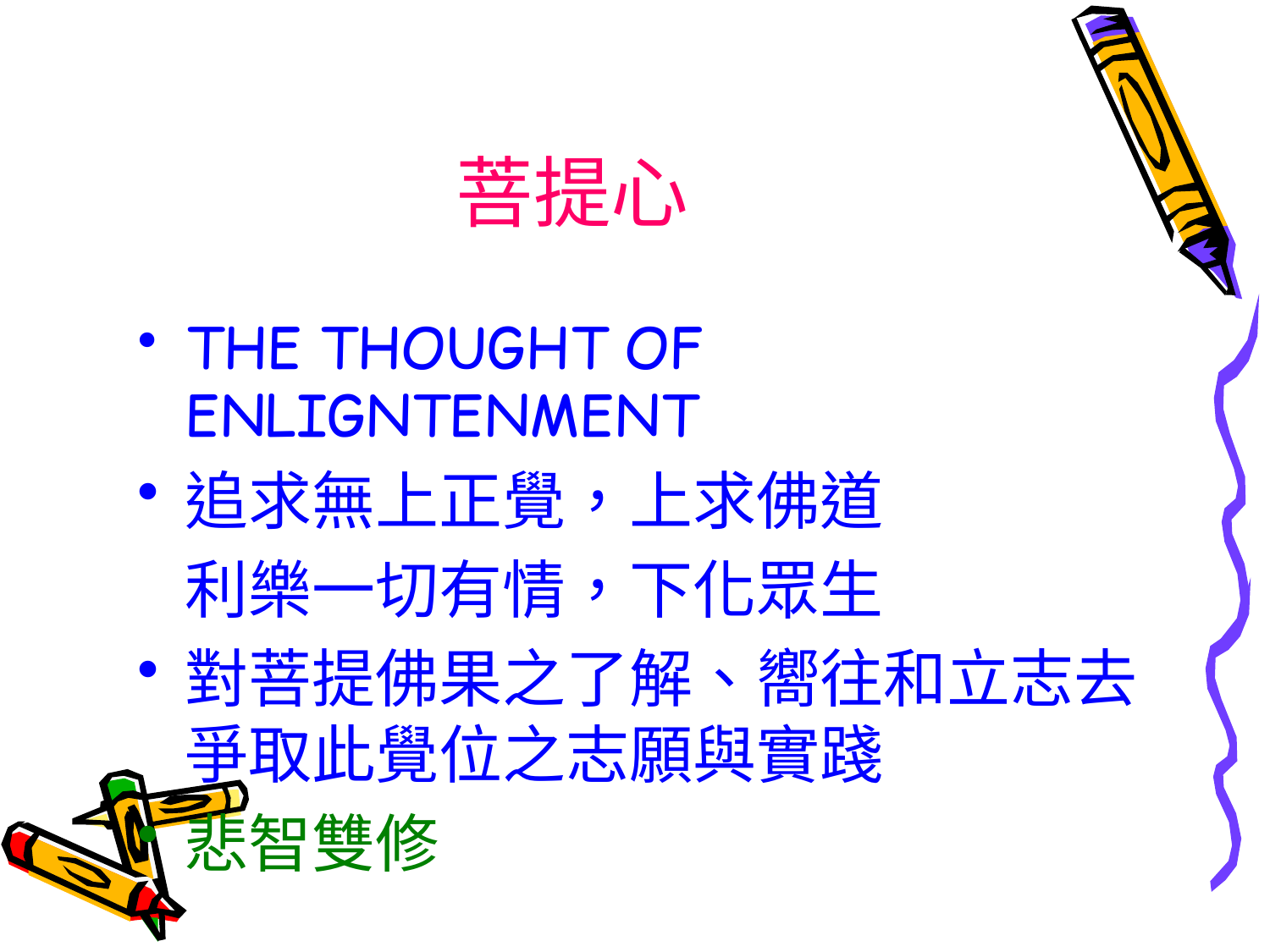

# 菩提心
THE THOUGHT OF ENLIGNTENMENT
追求無上正覺，上求佛道
	利樂一切有情，下化眾生
對菩提佛果之了解、嚮往和立志去爭取此覺位之志願與實踐
悲智雙修